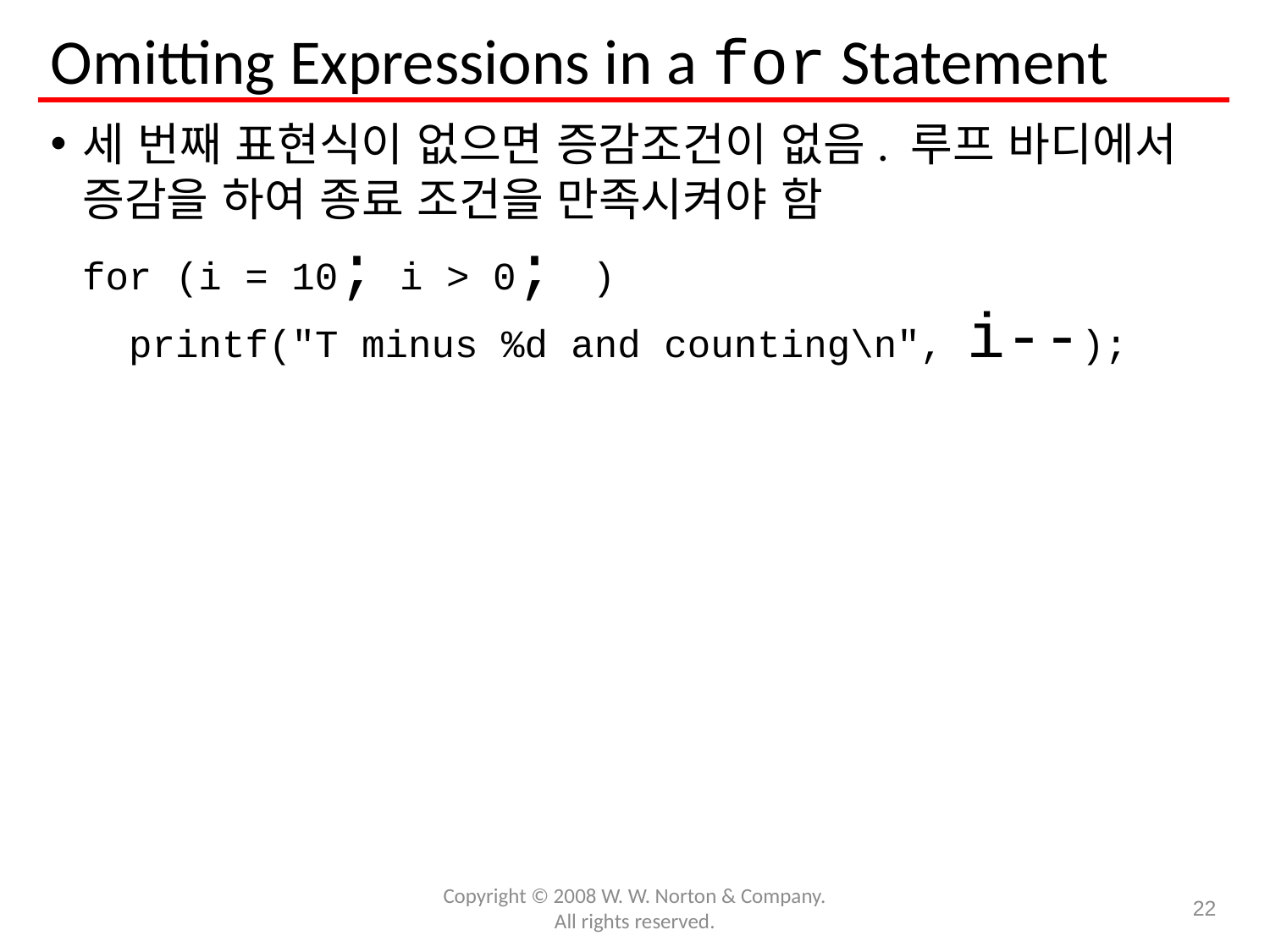

# Omitting Expressions in a for Statement
세 번째 표현식이 없으면 증감조건이 없음. 루프 바디에서 증감을 하여 종료 조건을 만족시켜야 함
	for (i = 10; i > 0; )
	  printf("T minus %d and counting\n", i--);
Copyright © 2008 W. W. Norton & Company.
All rights reserved.
22